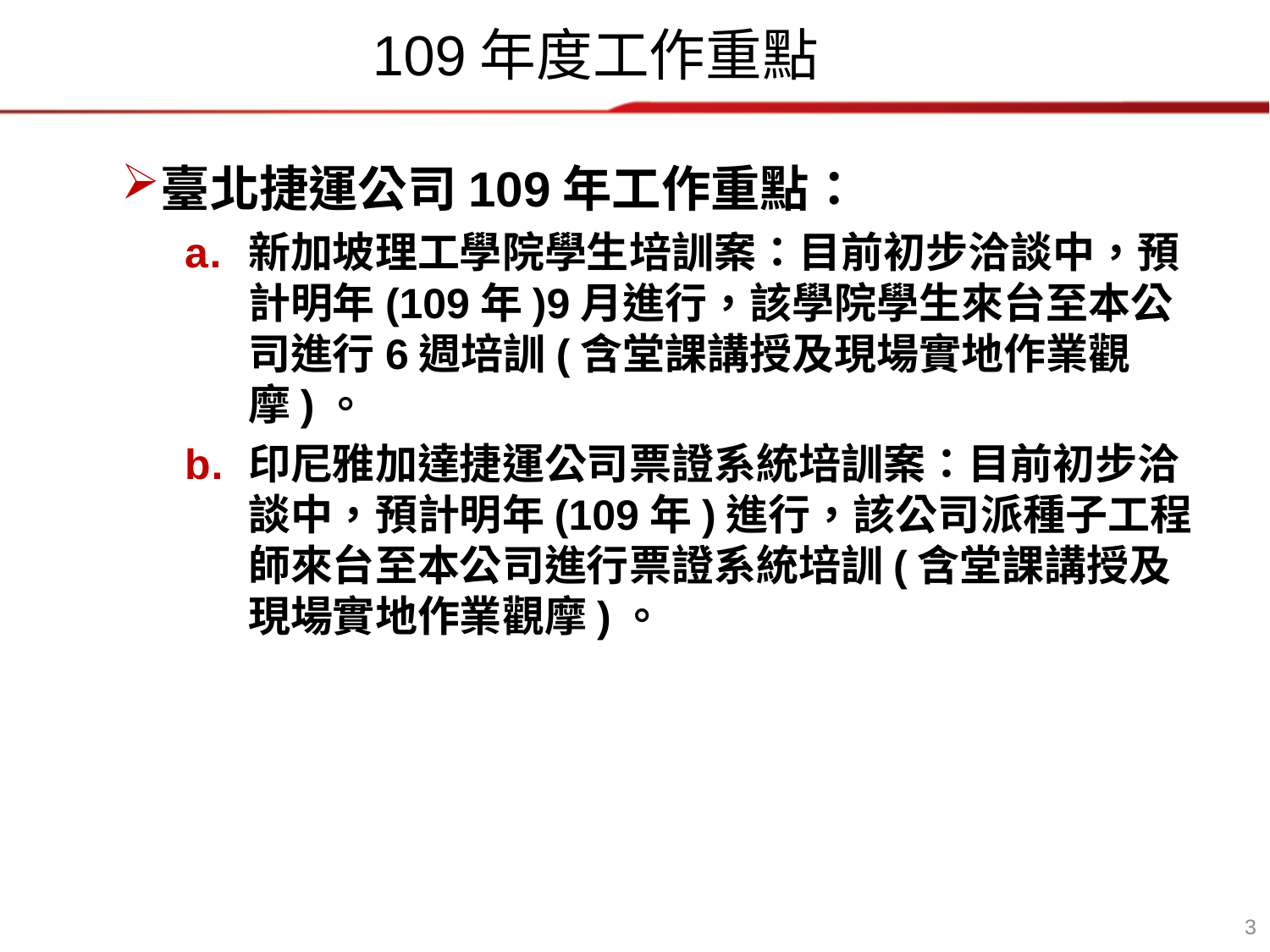

# 109年度工作重點
臺北捷運公司109年工作重點：
新加坡理工學院學生培訓案：目前初步洽談中，預計明年(109年)9月進行，該學院學生來台至本公司進行6週培訓(含堂課講授及現場實地作業觀摩)。
印尼雅加達捷運公司票證系統培訓案：目前初步洽談中，預計明年(109年)進行，該公司派種子工程師來台至本公司進行票證系統培訓(含堂課講授及現場實地作業觀摩)。
3